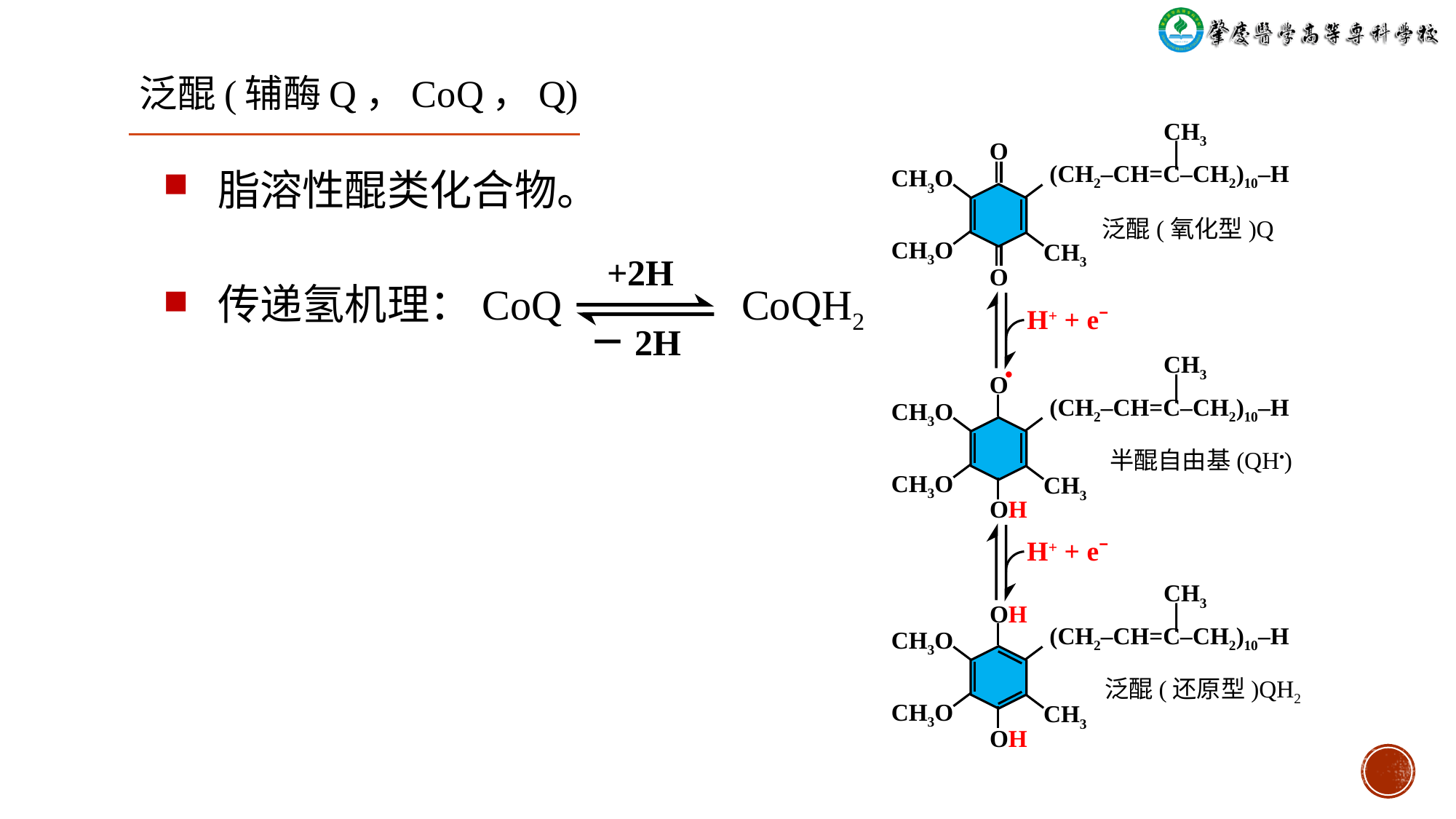

泛醌(辅酶Q，CoQ，Q)
                   CH3
                    ׀
(CH2‒CH=C‒CH2)10‒H
O
CH3O

CH3O
CH3
O
脂溶性醌类化合物。

传递氢机理：CoQ                 CoQH2
泛醌(氧化型)Q
+2H

－2H

H+ + e⁻

•
                   CH3
                    ׀
(CH2‒CH=C‒CH2)10‒H
O
CH3O

CH3O
CH3
OH
半醌自由基(QH•)

H+ + e⁻

                   CH3
                    ׀
(CH2‒CH=C‒CH2)10‒H
OH
CH3O

CH3O
CH3
OH
泛醌(还原型)QH2